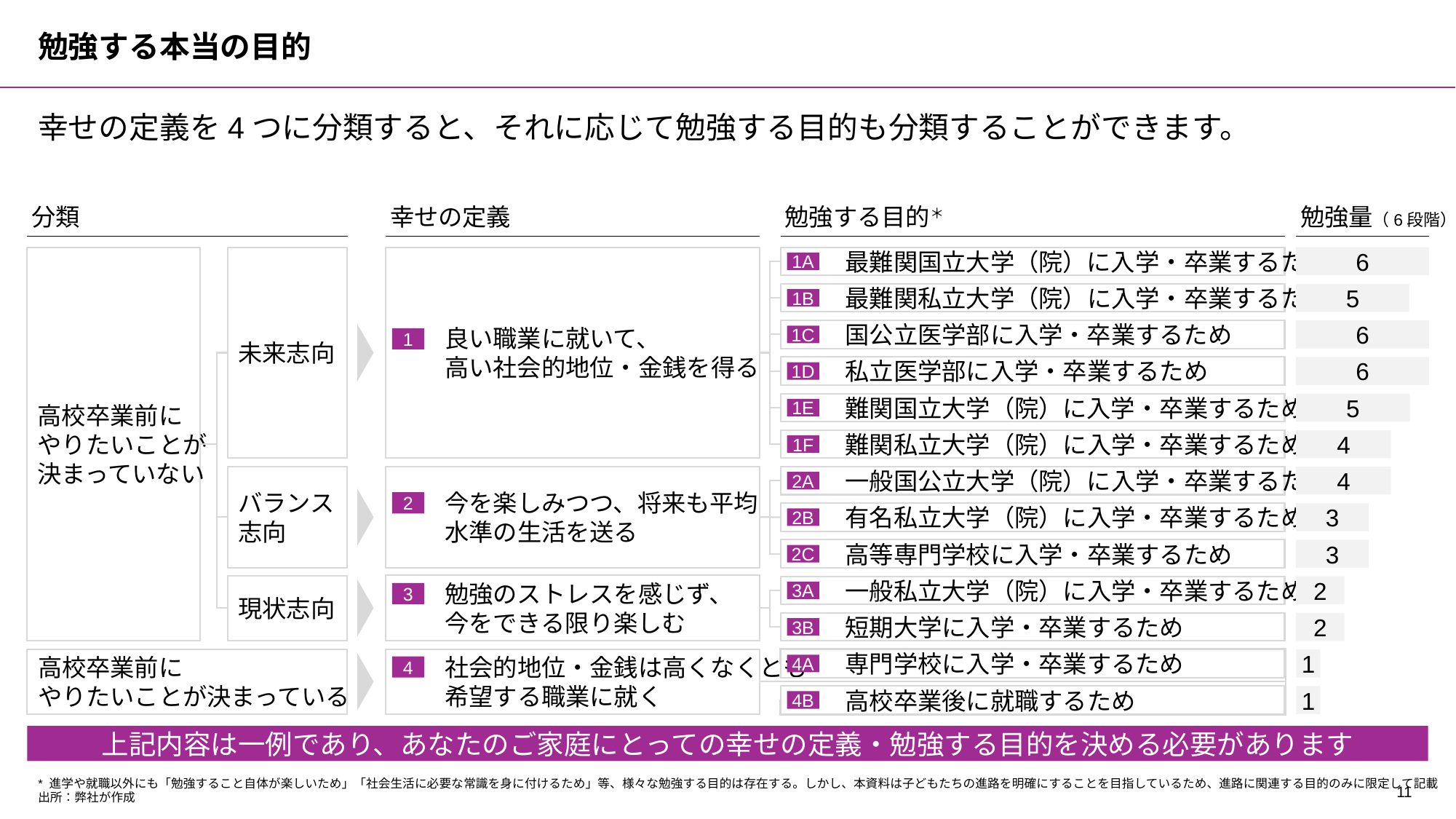

勉強する本当の目的
幸せの定義を4つに分類すると、それに応じて勉強する目的も分類することができます。
分類
幸せの定義
勉強する目的＊
勉強量（6段階）
　　良い職業に就いて、
　　高い社会的地位・金銭を得る
　　 最難関国立大学（院）に入学・卒業するため
6
高校卒業前に
やりたいことが
決まっていない
未来志向
1A
　　 最難関私立大学（院）に入学・卒業するため
5
1B
　　 国公立医学部に入学・卒業するため
6
1C
1

　　 私立医学部に入学・卒業するため
6
1D
　　 難関国立大学（院）に入学・卒業するため
5
1E
　　 難関私立大学（院）に入学・卒業するため
4
1F
バランス
志向
　　今を楽しみつつ、将来も平均
　　水準の生活を送る
　　 一般国公立大学（院）に入学・卒業するため
4
2A
2
　　 有名私立大学（院）に入学・卒業するため
3
2B

　　 高等専門学校に入学・卒業するため
3
2C
　　勉強のストレスを感じず、
　　今をできる限り楽しむ
現状志向
　　 一般私立大学（院）に入学・卒業するため
2
3A
3

　　 短期大学に入学・卒業するため
2
3B
高校卒業前に
やりたいことが決まっている
　　社会的地位・金銭は高くなくとも
　　希望する職業に就く
　　 専門学校に入学・卒業するため
1
4A
4

　　 高校卒業後に就職するため
1
4B
上記内容は一例であり、あなたのご家庭にとっての幸せの定義・勉強する目的を決める必要があります
* 進学や就職以外にも「勉強すること自体が楽しいため」「社会生活に必要な常識を身に付けるため」等、様々な勉強する目的は存在する。しかし、本資料は子どもたちの進路を明確にすることを目指しているため、進路に関連する目的のみに限定して記載
出所：弊社が作成
11